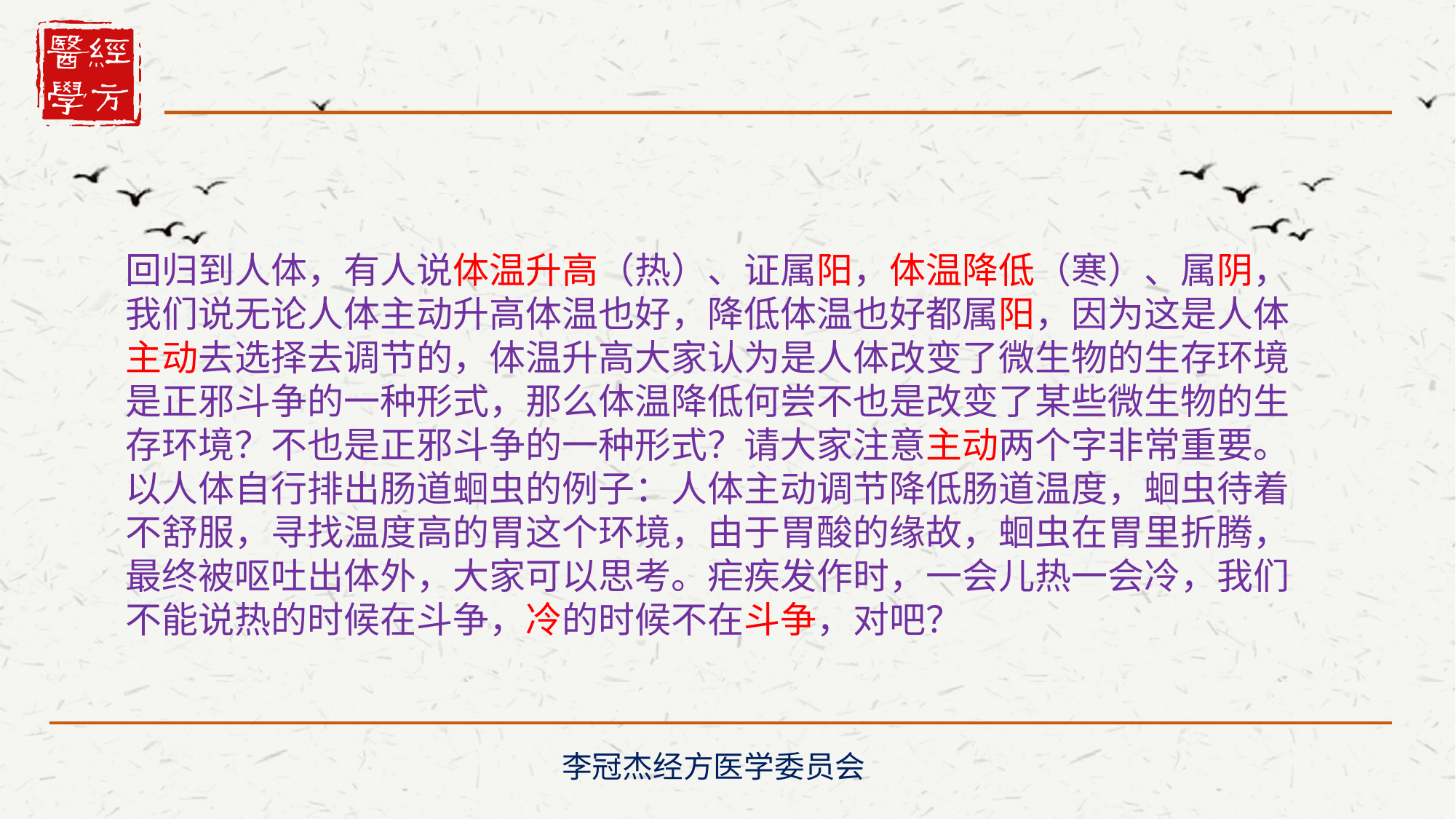

回归到人体，有人说体温升高（热）、证属阳，体温降低（寒）、属阴，我们说无论人体主动升高体温也好，降低体温也好都属阳，因为这是人体主动去选择去调节的，体温升高大家认为是人体改变了微生物的生存环境是正邪斗争的一种形式，那么体温降低何尝不也是改变了某些微生物的生存环境？不也是正邪斗争的一种形式？请大家注意主动两个字非常重要。以人体自行排出肠道蛔虫的例子：人体主动调节降低肠道温度，蛔虫待着不舒服，寻找温度高的胃这个环境，由于胃酸的缘故，蛔虫在胃里折腾，最终被呕吐出体外，大家可以思考。疟疾发作时，一会儿热一会冷，我们不能说热的时候在斗争，冷的时候不在斗争，对吧？
12